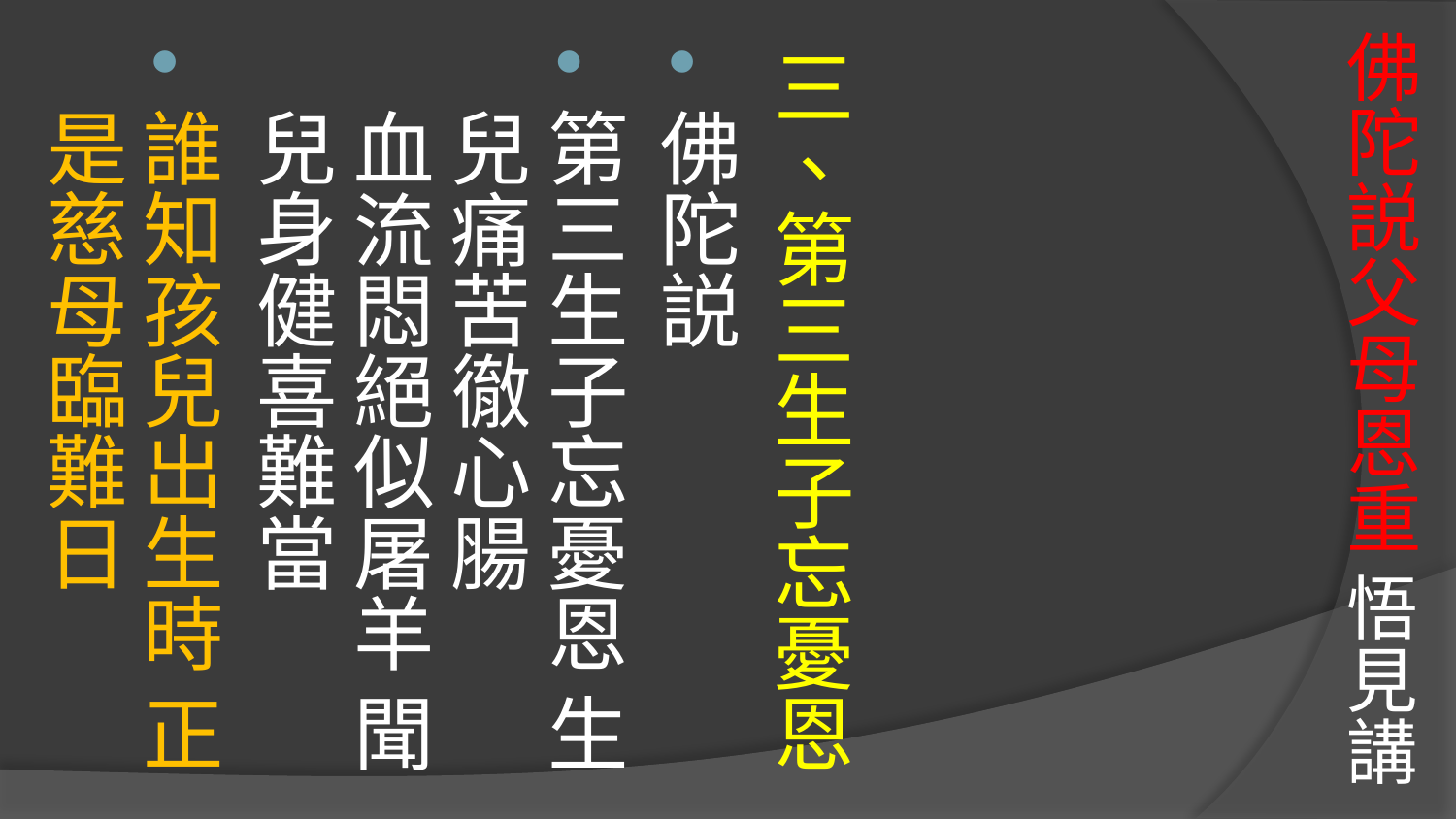

# 佛陀説父母恩重 悟見講
三、第三生子忘憂恩
佛陀説
第三生子忘憂恩 生兒痛苦徹心腸
血流悶絕似屠羊 聞兒身健喜難當
誰知孩兒出生時 正是慈母臨難日